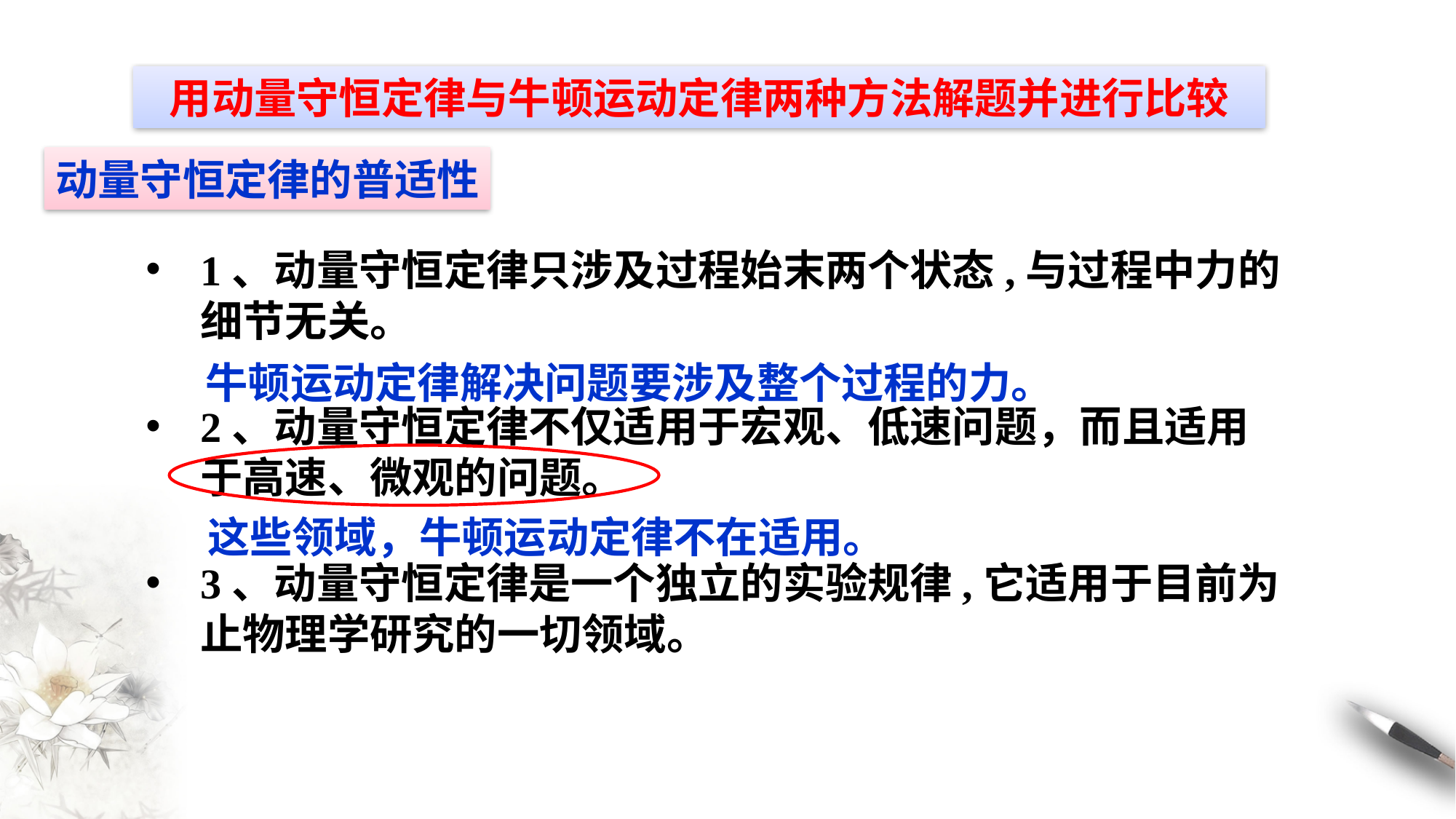

用动量守恒定律与牛顿运动定律两种方法解题并进行比较
动量守恒定律的普适性
1、动量守恒定律只涉及过程始末两个状态,与过程中力的细节无关。

2、动量守恒定律不仅适用于宏观、低速问题，而且适用于高速、微观的问题。

3、动量守恒定律是一个独立的实验规律,它适用于目前为止物理学研究的一切领域。
牛顿运动定律解决问题要涉及整个过程的力。

这些领域，牛顿运动定律不在适用。